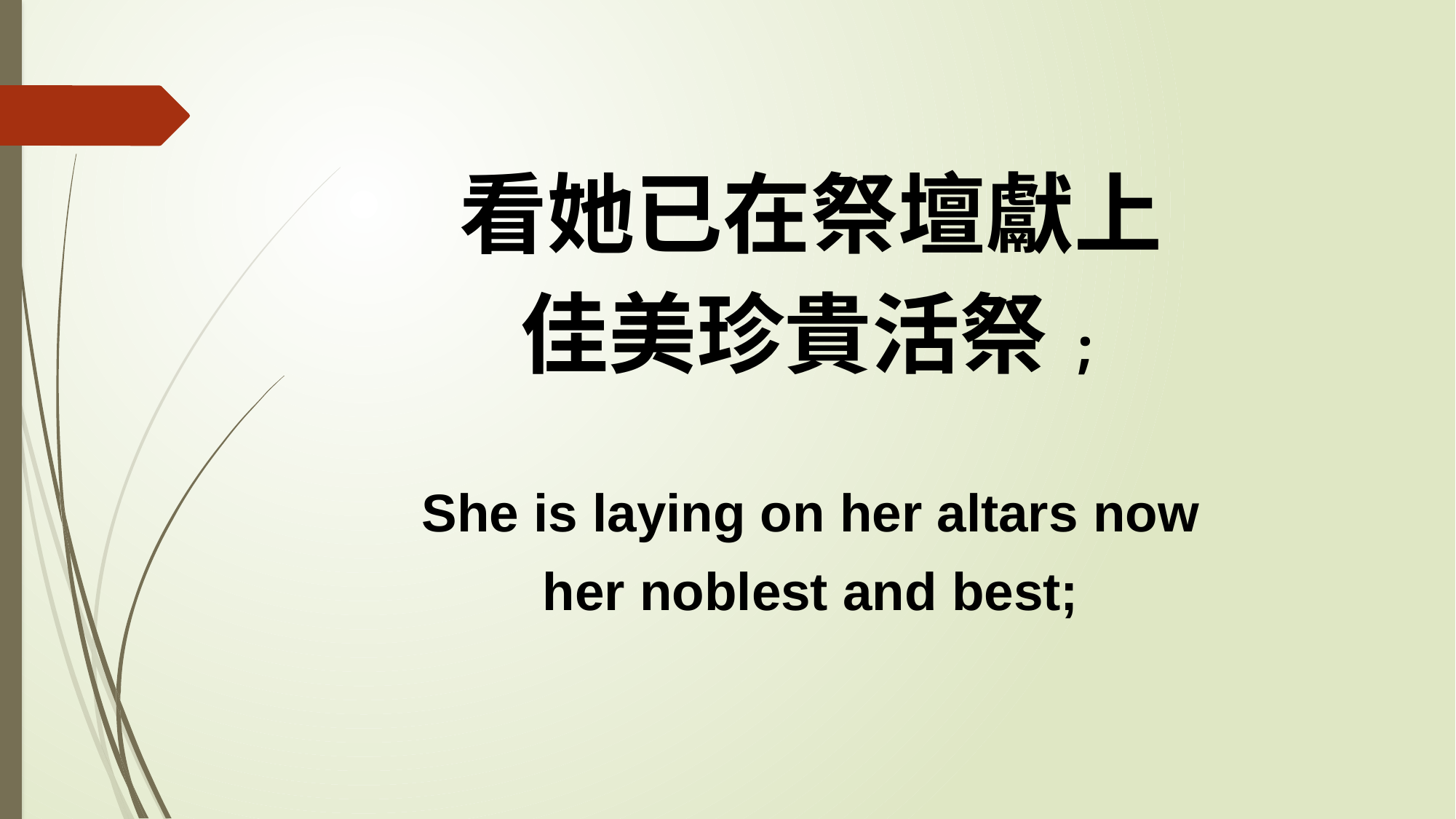

看她已在祭壇獻上
佳美珍貴活祭;

She is laying on her altars now
her noblest and best;